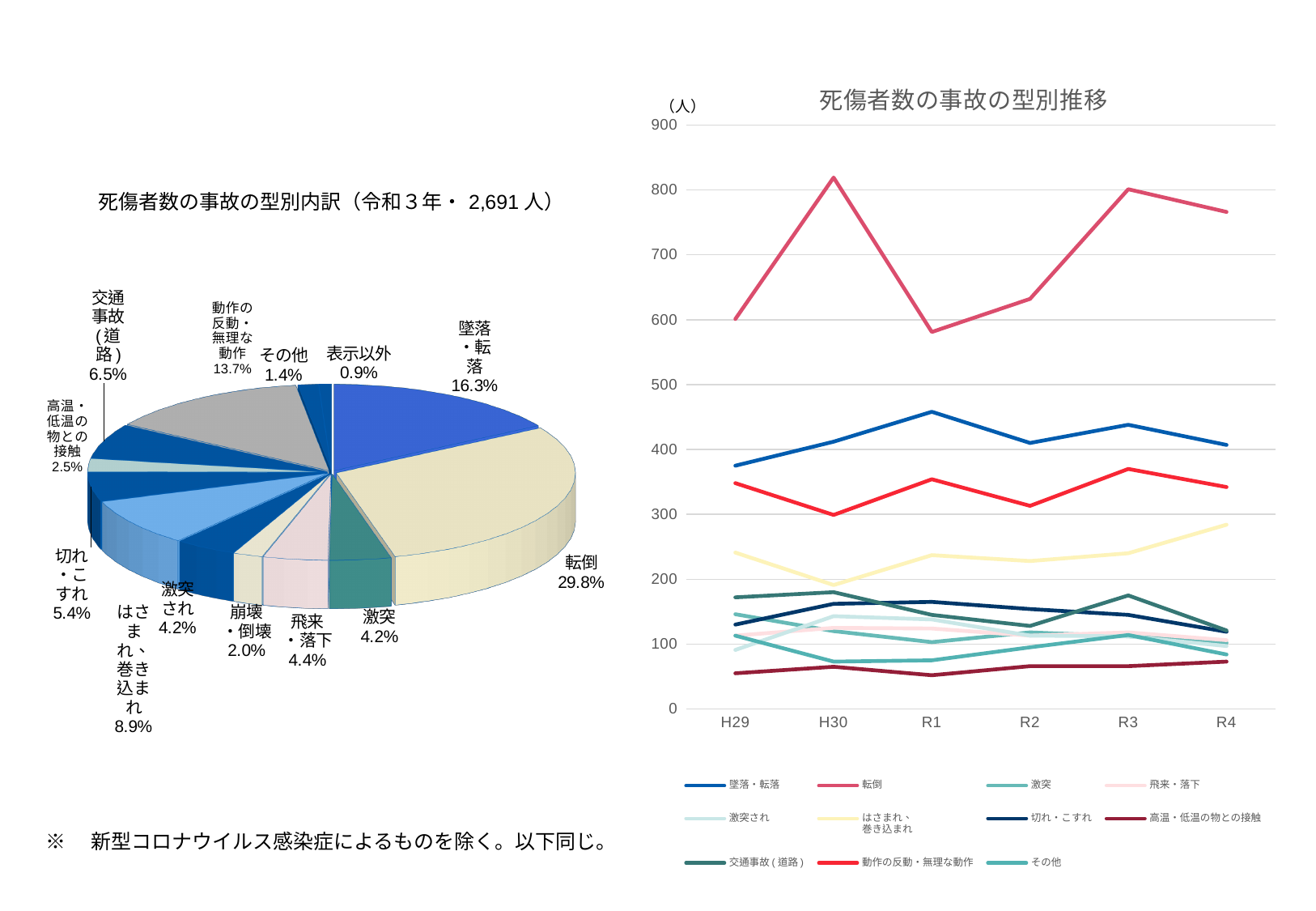

### Chart: 死傷者数の事故の型別推移

| Category | 墜落・転落 | 転倒 | 激突 | 飛来・落下 | 激突され | はさまれ、
巻き込まれ | 切れ・こすれ | 高温・低温の物との接触 | 交通事故(道路) | 動作の反動・無理な動作 | その他 |
|---|---|---|---|---|---|---|---|---|---|---|---|
| H29 | 375.0 | 601.0 | 146.0 | 113.0 | 91.0 | 241.0 | 130.0 | 55.0 | 172.0 | 348.0 | 113.0 |
| H30 | 412.0 | 819.0 | 120.0 | 125.0 | 143.0 | 191.0 | 162.0 | 65.0 | 180.0 | 299.0 | 73.0 |
| R1 | 458.0 | 581.0 | 103.0 | 124.0 | 138.0 | 237.0 | 165.0 | 52.0 | 145.0 | 354.0 | 75.0 |
| R2 | 410.0 | 632.0 | 118.0 | 113.0 | 113.0 | 228.0 | 154.0 | 66.0 | 128.0 | 313.0 | 95.0 |
| R3 | 438.0 | 801.0 | 112.0 | 118.0 | 112.0 | 240.0 | 145.0 | 66.0 | 175.0 | 370.0 | 114.0 |
| R4 | 407.0 | 766.0 | 102.0 | 106.0 | 97.0 | 284.0 | 119.0 | 73.0 | 121.0 | 342.0 | 84.0 |
（人）

[unsupported chart]

※　新型コロナウイルス感染症によるものを除く。以下同じ。